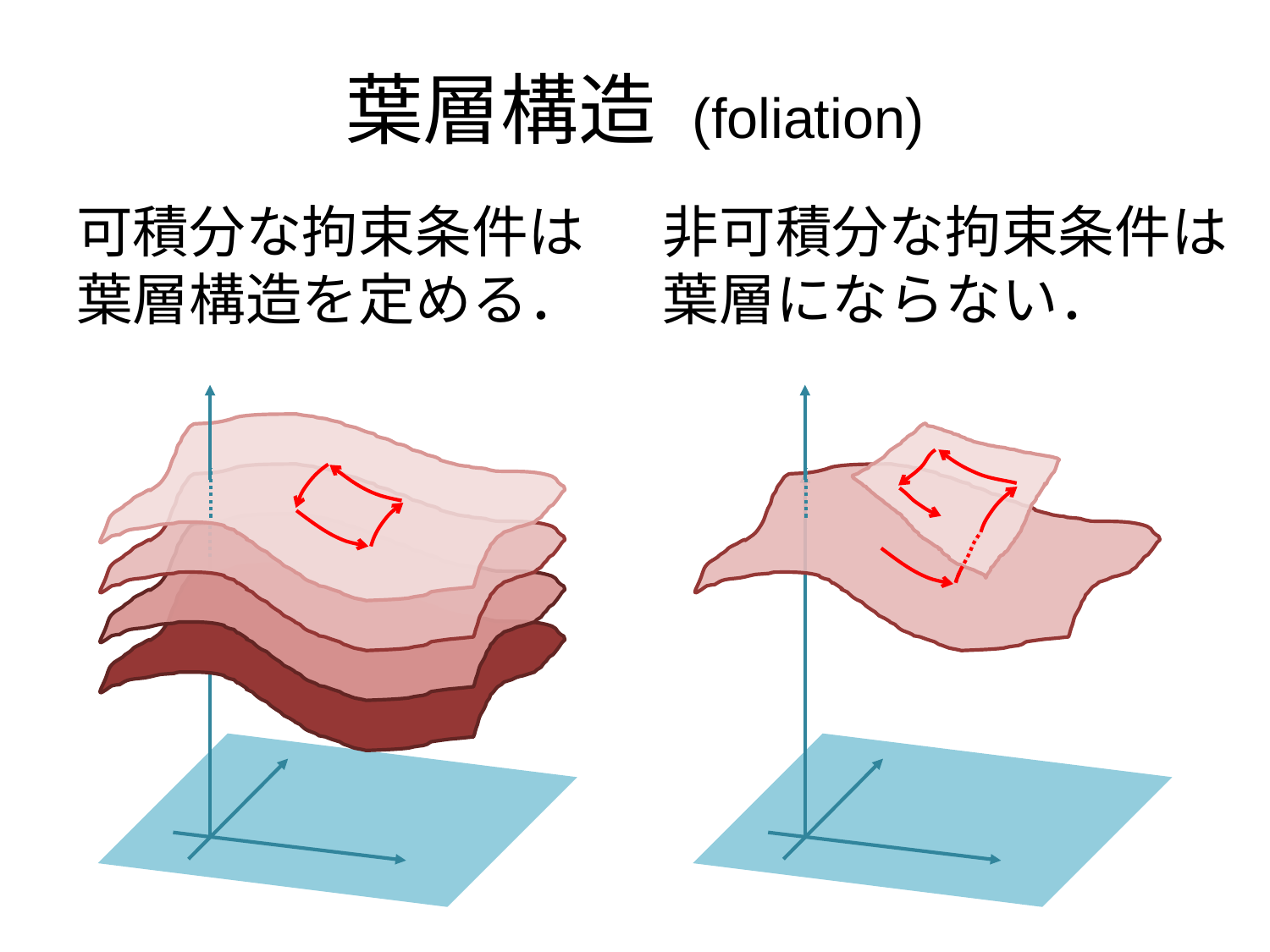

# 葉層構造 (foliation)
可積分な拘束条件は葉層構造を定める．

非可積分な拘束条件は葉層にならない．